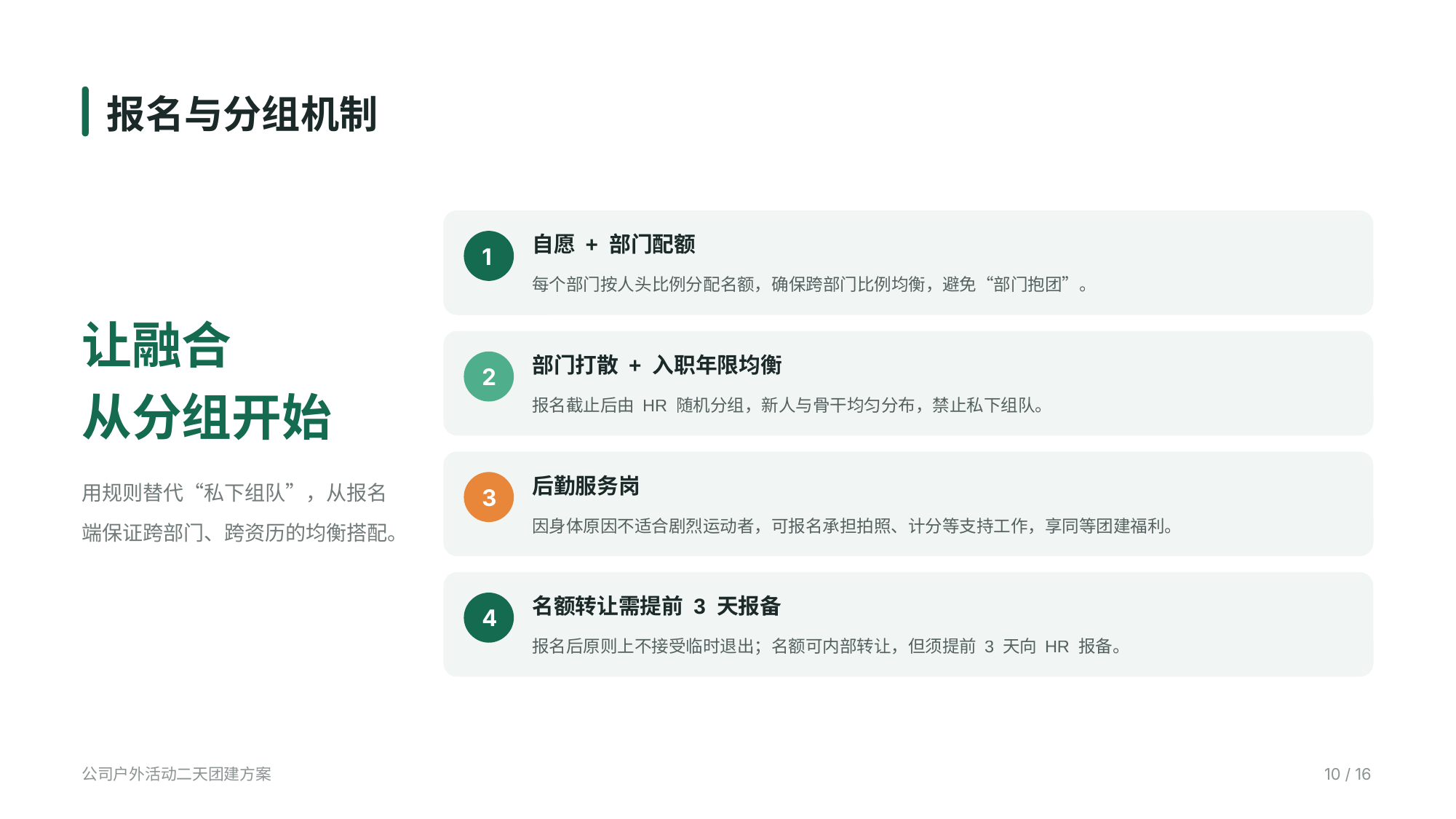

报名与分组机制

自愿 + 部门配额
1
每个部门按人头比例分配名额，确保跨部门比例均衡，避免“部门抱团”。
让融合
从分组开始

部门打散 + 入职年限均衡
2
报名截止后由 HR 随机分组，新人与骨干均匀分布，禁止私下组队。

用规则替代“私下组队”，从报名端保证跨部门、跨资历的均衡搭配。

后勤服务岗
3
因身体原因不适合剧烈运动者，可报名承担拍照、计分等支持工作，享同等团建福利。

名额转让需提前 3 天报备
4
报名后原则上不接受临时退出；名额可内部转让，但须提前 3 天向 HR 报备。
公司户外活动二天团建方案
10 / 16